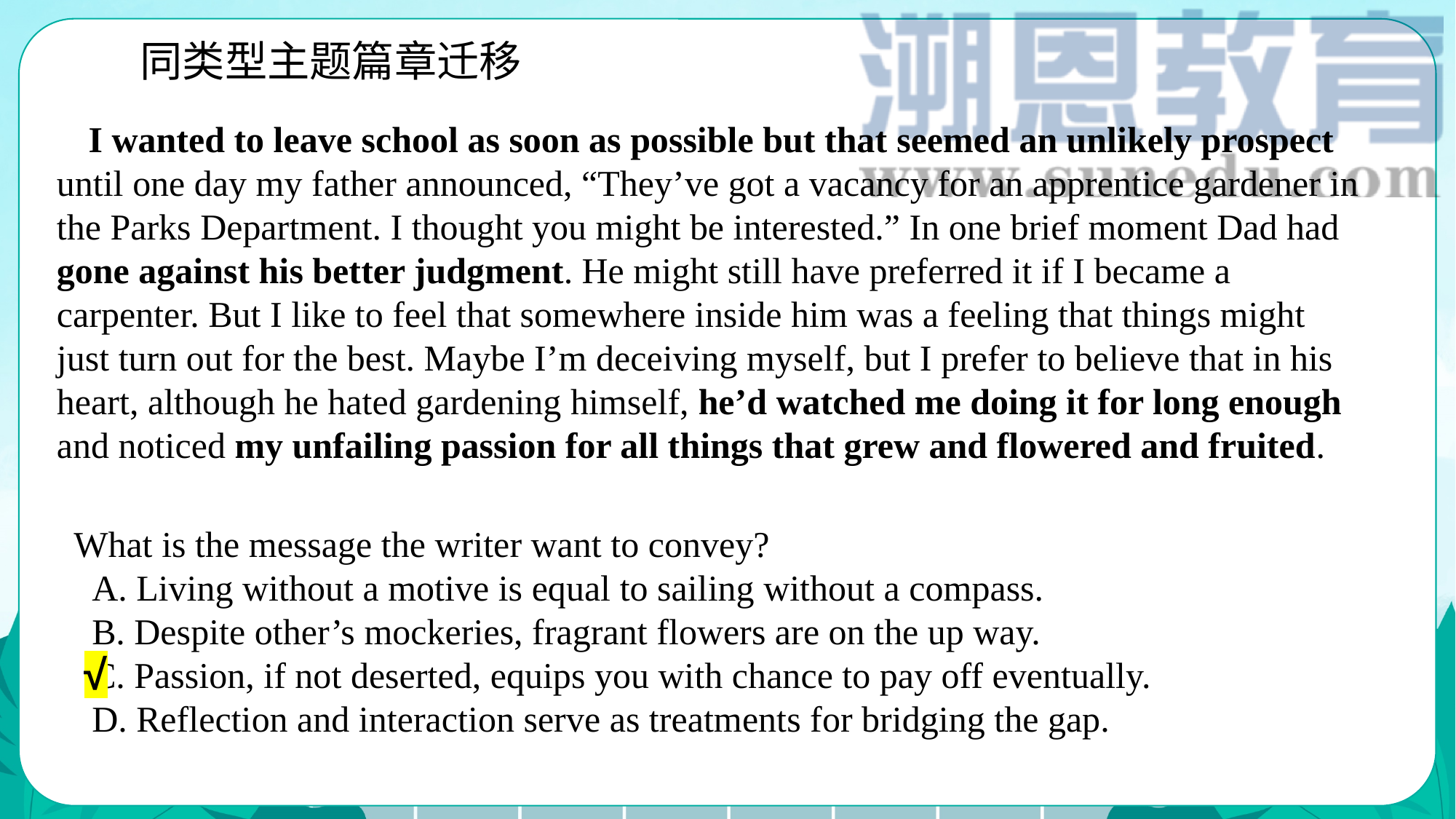

同类型主题篇章迁移
I wanted to leave school as soon as possible but that seemed an unlikely prospect until one day my father announced, “They’ve got a vacancy for an apprentice gardener in the Parks Department. I thought you might be interested.” In one brief moment Dad had gone against his better judgment. He might still have preferred it if I became a carpenter. But I like to feel that somewhere inside him was a feeling that things might just turn out for the best. Maybe I’m deceiving myself, but I prefer to believe that in his heart, although he hated gardening himself, he’d watched me doing it for long enough and noticed my unfailing passion for all things that grew and flowered and fruited.
What is the message the writer want to convey?
  A. Living without a motive is equal to sailing without a compass.
  B. Despite other’s mockeries, fragrant flowers are on the up way.
  C. Passion, if not deserted, equips you with chance to pay off eventually.
  D. Reflection and interaction serve as treatments for bridging the gap.
√